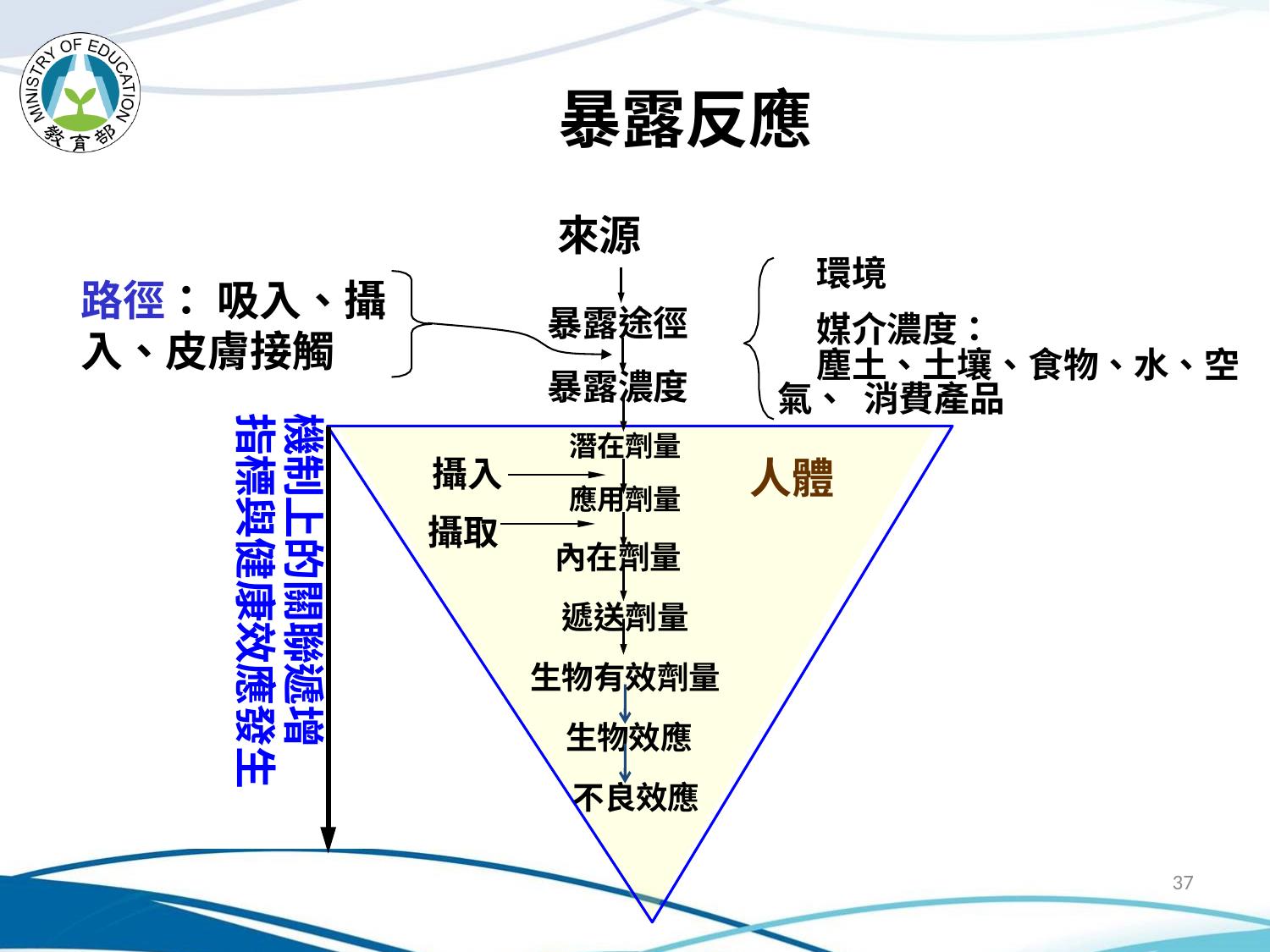

# 暴露反應
來源
環境
媒介濃度：
塵土、土壤、食物、水、空氣、  消費產品

路徑： 吸入、攝入、皮膚接觸

暴露途徑

暴露濃度

機制上的關聯遞增
指標與健康效應發生

潛在劑量
攝入  攝取
人體

應用劑量

內在劑量
遞送劑量
生物有效劑量  生物效應
  不良效應

37